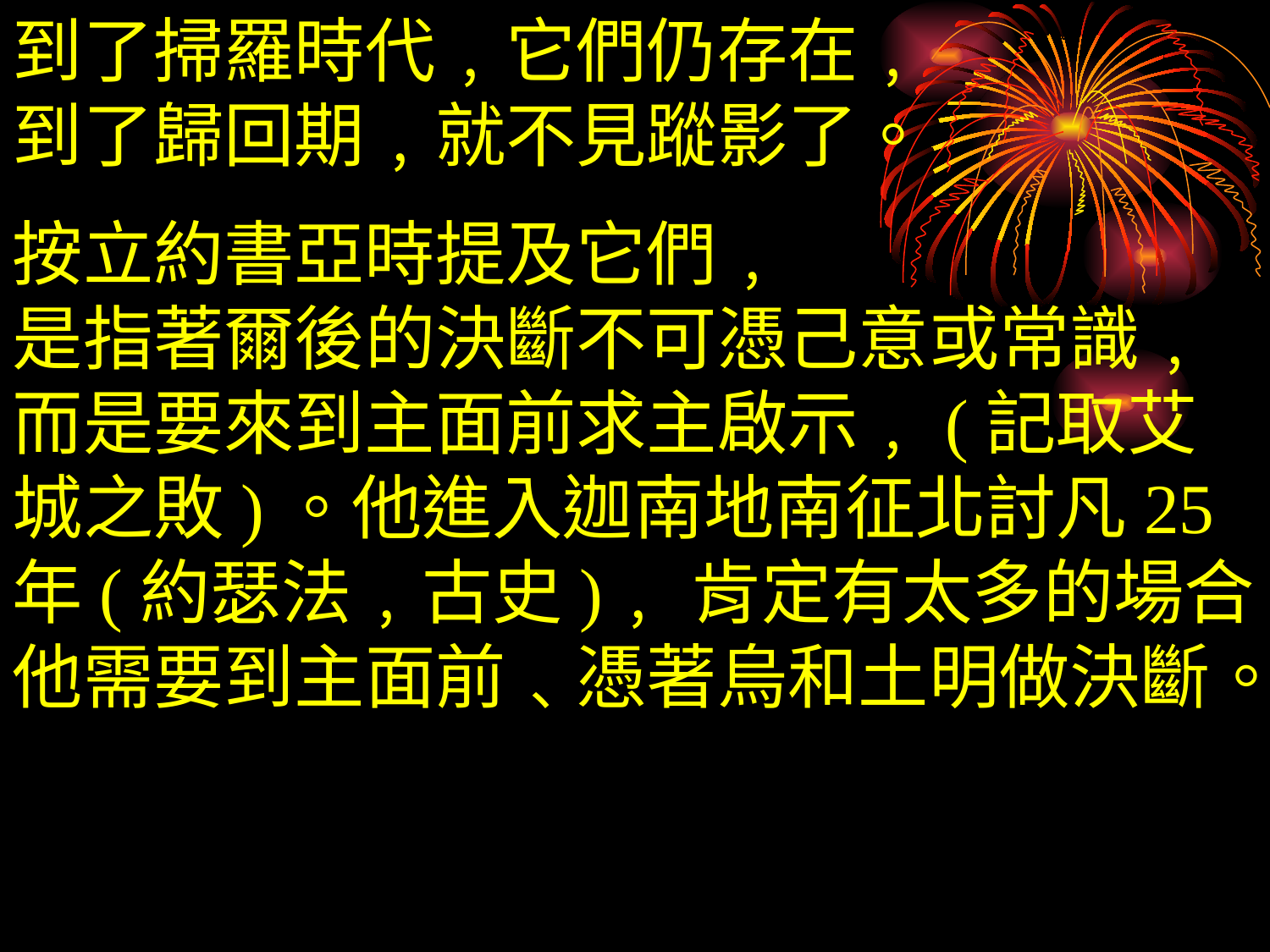

到了掃羅時代﹐它們仍存在﹐
到了歸回期﹐就不見蹤影了。

按立約書亞時提及它們﹐
是指著爾後的決斷不可憑己意或常識﹐而是要來到主面前求主啟示﹐(記取艾城之敗)。他進入迦南地南征北討凡25年(約瑟法﹐古史)﹐肯定有太多的場合他需要到主面前﹑憑著烏和土明做決斷。